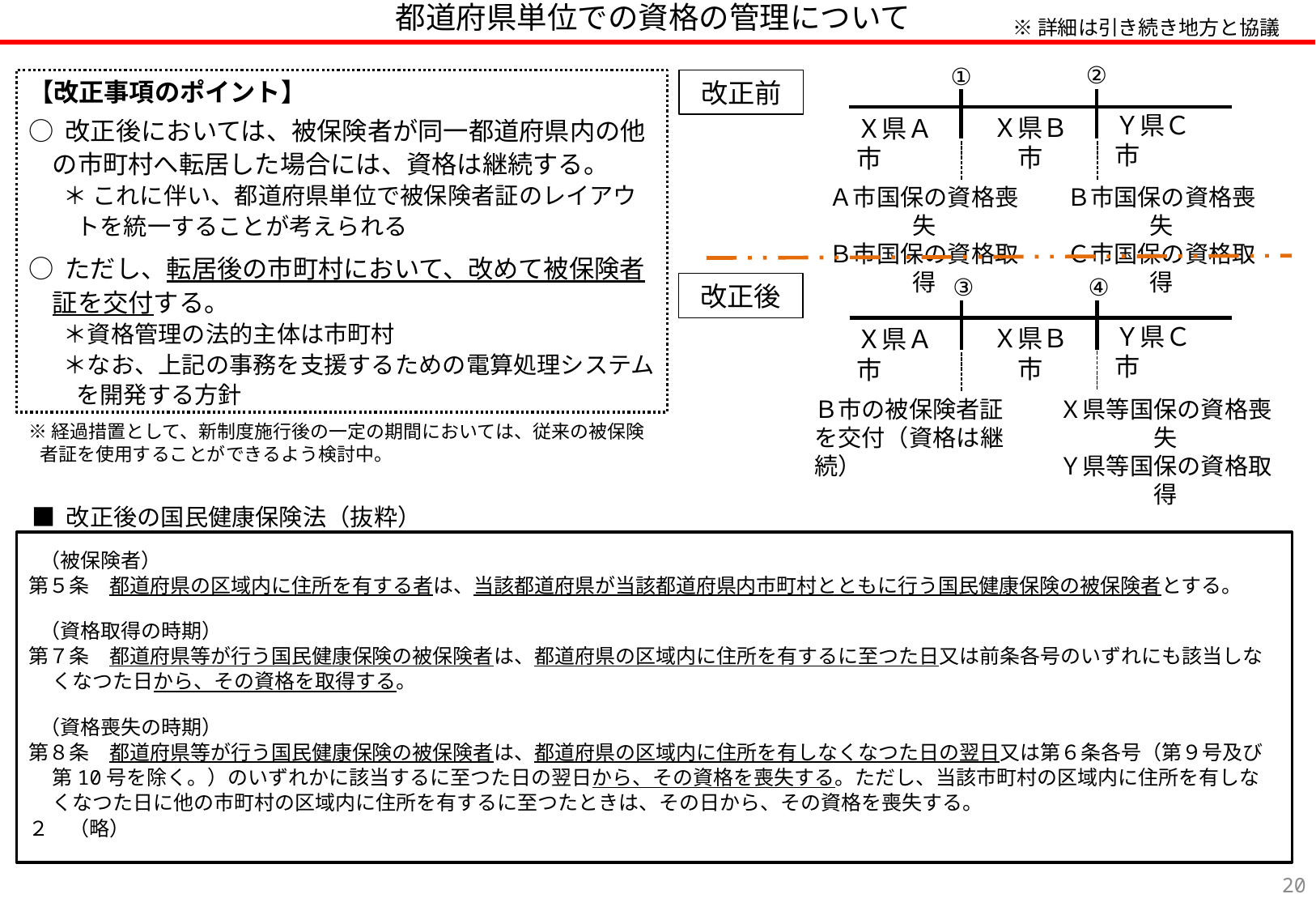

都道府県単位での資格の管理について
※詳細は引き続き地方と協議
②
①
【改正事項のポイント】
○ 改正後においては、被保険者が同一都道府県内の他の市町村へ転居した場合には、資格は継続する。
＊ これに伴い、都道府県単位で被保険者証のレイアウトを統一することが考えられる
○ ただし、転居後の市町村において、改めて被保険者証を交付する。
＊資格管理の法的主体は市町村
＊なお、上記の事務を支援するための電算処理システムを開発する方針
改正前
Ｙ県Ｃ市
Ｘ県Ｂ市
Ｘ県Ａ市
Ａ市国保の資格喪失
Ｂ市国保の資格取得
Ｂ市国保の資格喪失
Ｃ市国保の資格取得
③
④
改正後
Ｙ県Ｃ市
Ｘ県Ｂ市
Ｘ県Ａ市
Ｘ県等国保の資格喪失
Ｙ県等国保の資格取得
Ｂ市の被保険者証
を交付（資格は継続）
※経過措置として、新制度施行後の一定の期間においては、従来の被保険者証を使用することができるよう検討中。
■ 改正後の国民健康保険法（抜粋）
（被保険者）
第５条　都道府県の区域内に住所を有する者は、当該都道府県が当該都道府県内市町村とともに行う国民健康保険の被保険者とする。
（資格取得の時期）
第７条　都道府県等が行う国民健康保険の被保険者は、都道府県の区域内に住所を有するに至つた日又は前条各号のいずれにも該当しなくなつた日から、その資格を取得する。
（資格喪失の時期）
第８条　都道府県等が行う国民健康保険の被保険者は、都道府県の区域内に住所を有しなくなつた日の翌日又は第６条各号（第９号及び第10号を除く。）のいずれかに該当するに至つた日の翌日から、その資格を喪失する。ただし、当該市町村の区域内に住所を有しなくなつた日に他の市町村の区域内に住所を有するに至つたときは、その日から、その資格を喪失する。
２　（略）
20